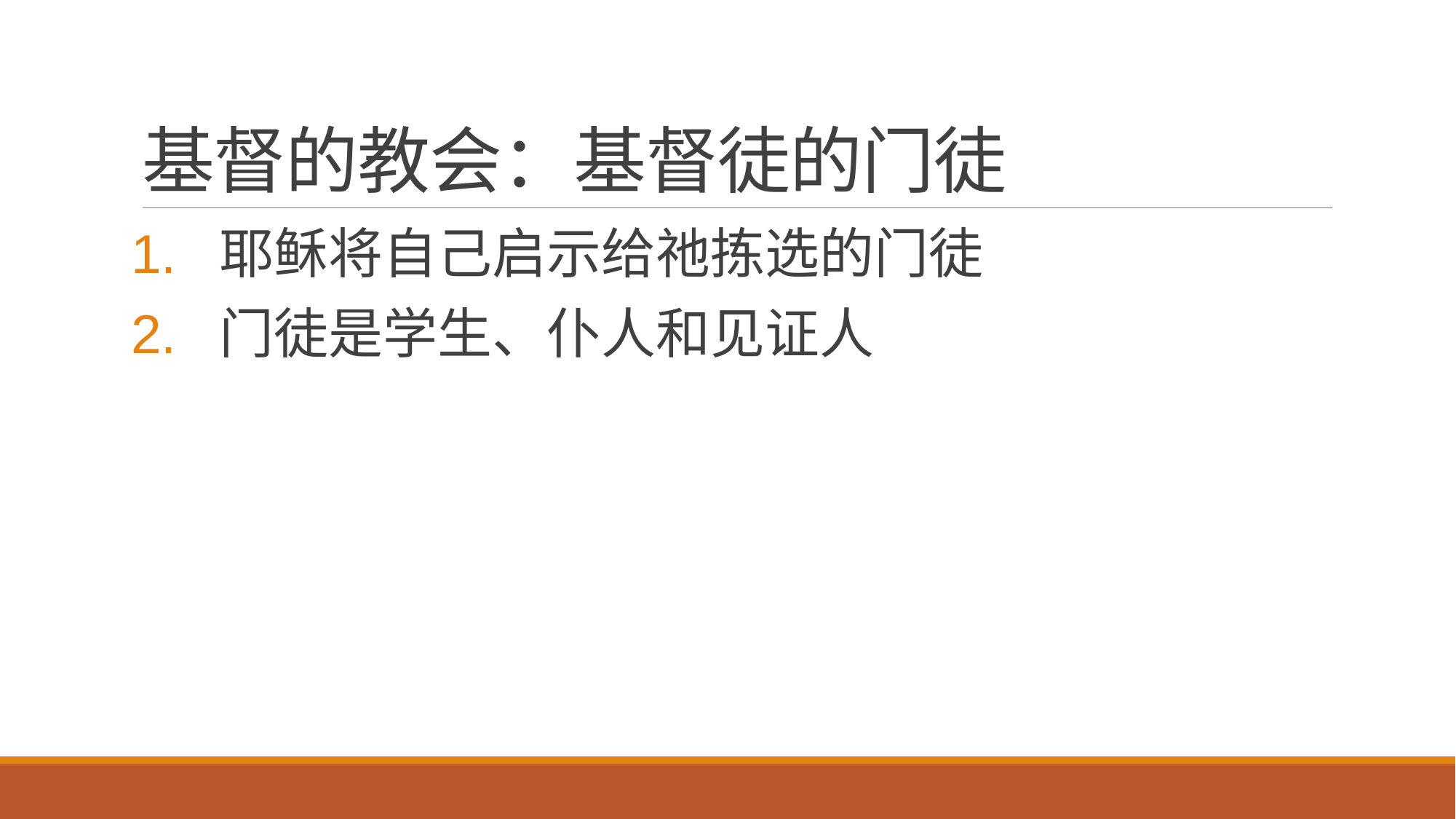

# 基督的教会：基督徒的门徒
耶稣将自己启示给祂拣选的门徒
门徒是学生、仆人和见证人